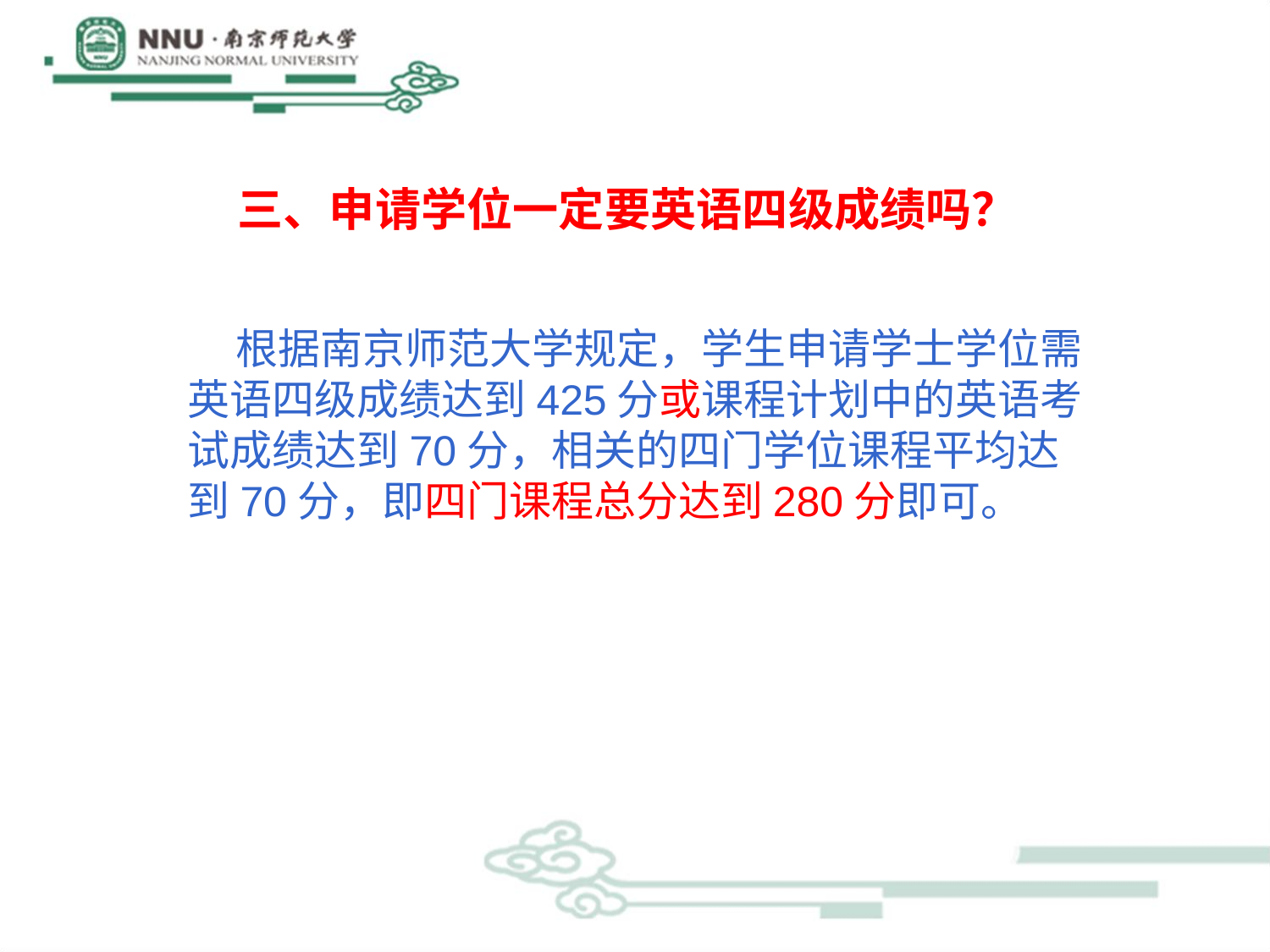

# 三、申请学位一定要英语四级成绩吗？
    根据南京师范大学规定，学生申请学士学位需英语四级成绩达到425分或课程计划中的英语考试成绩达到70分，相关的四门学位课程平均达到70分，即四门课程总分达到280分即可。